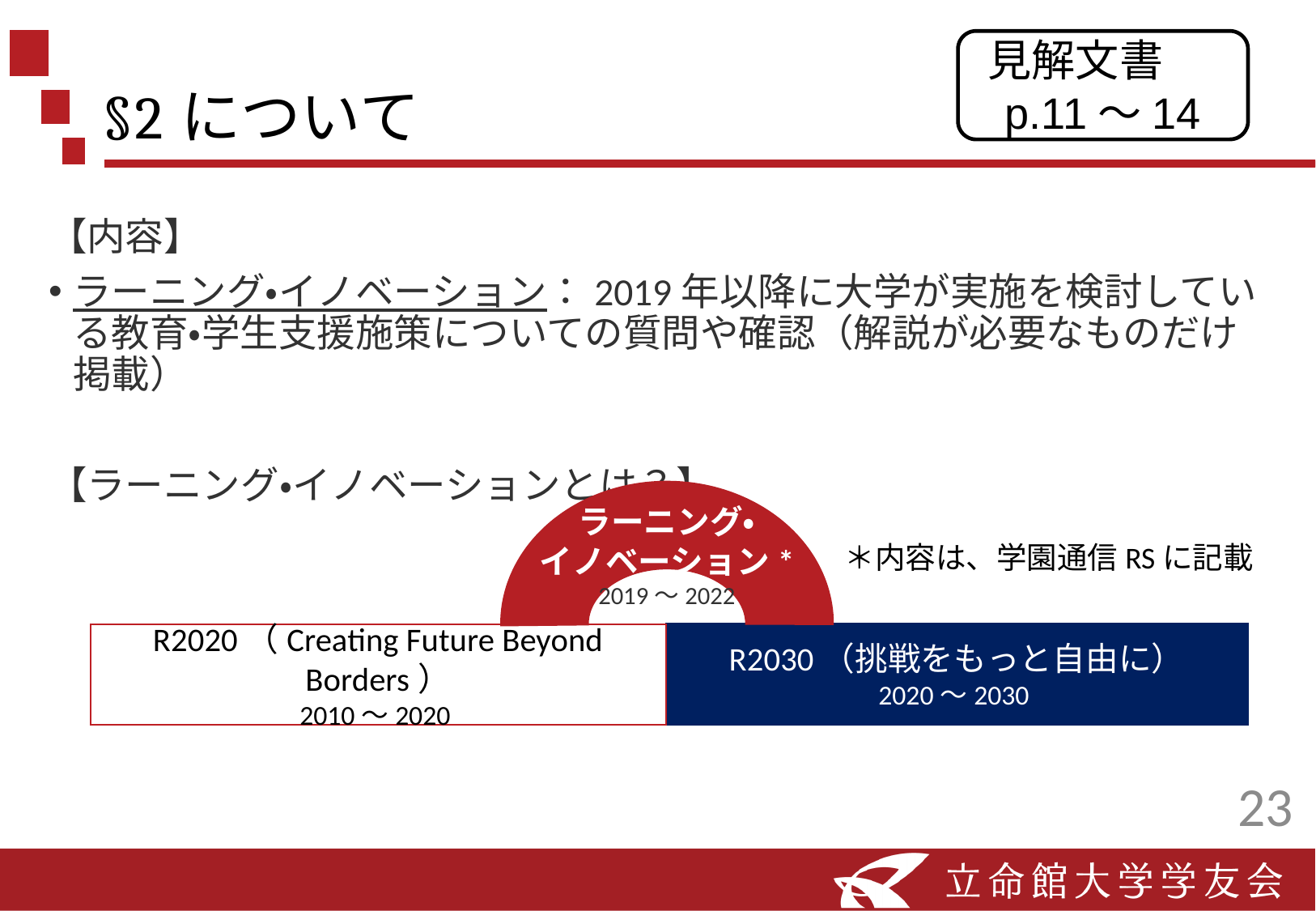

# §2について
見解文書　p.11～14
【内容】
ラーニング・イノベーション：2019年以降に大学が実施を検討している教育・学生支援施策についての質問や確認（解説が必要なものだけ掲載）

【ラーニング・イノベーションとは？】

ラーニング・
イノベーション*
2019〜2022
＊内容は、学園通信RSに記載
R2030（挑戦をもっと自由に）
2020〜2030
R2020（Creating Future Beyond Borders）
2010〜2020
23